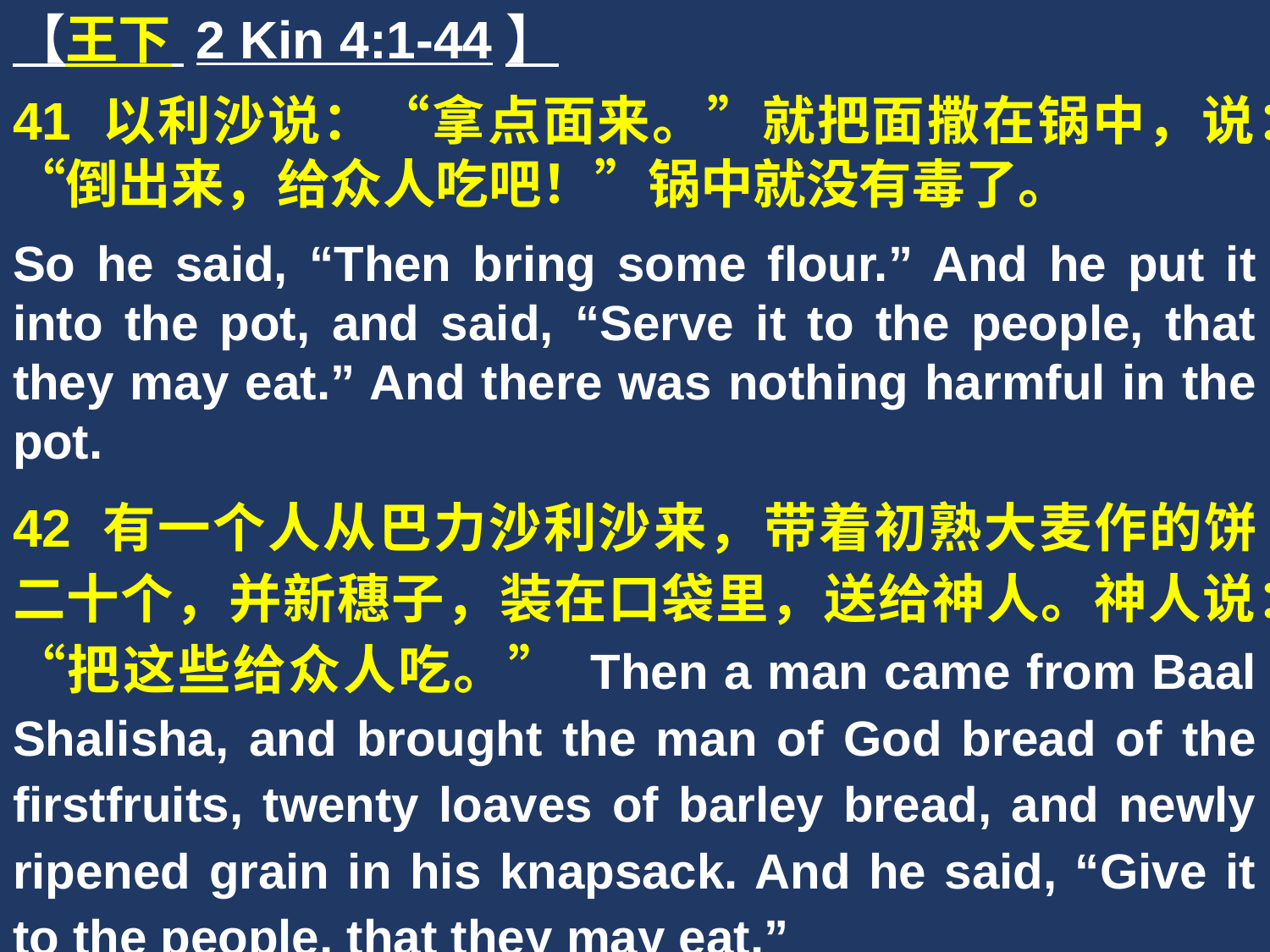

【王下 2 Kin 4:1-44】
41 以利沙说：“拿点面来。”就把面撒在锅中，说：“倒出来，给众人吃吧！”锅中就没有毒了。
So he said, “Then bring some flour.” And he put it into the pot, and said, “Serve it to the people, that they may eat.” And there was nothing harmful in the pot.
42 有一个人从巴力沙利沙来，带着初熟大麦作的饼二十个，并新穗子，装在口袋里，送给神人。神人说：“把这些给众人吃。” Then a man came from Baal Shalisha, and brought the man of God bread of the firstfruits, twenty loaves of barley bread, and newly ripened grain in his knapsack. And he said, “Give it to the people, that they may eat.”